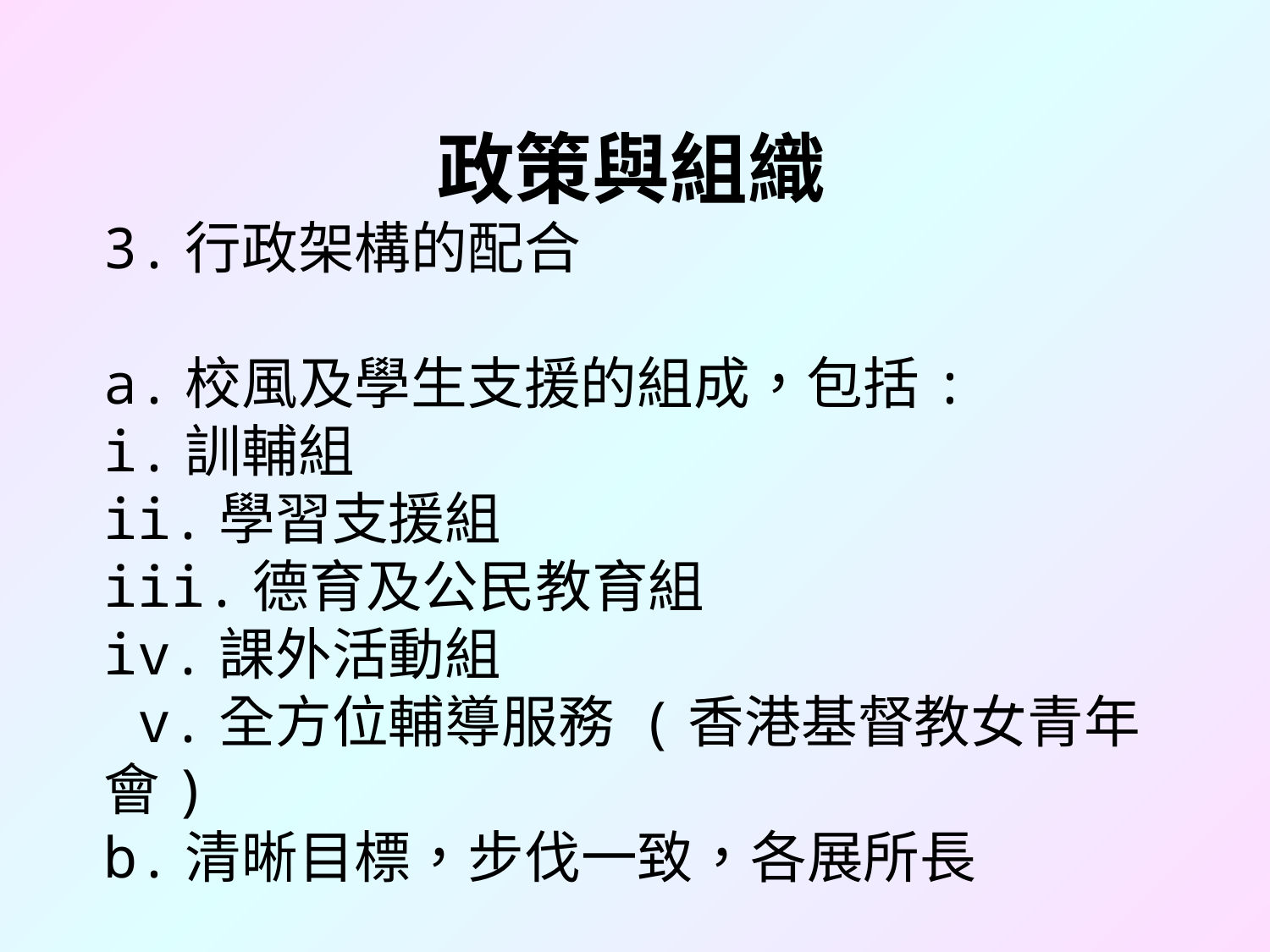

政策與組織

3.行政架構的配合

a.校風及學生支援的組成，包括:
i.訓輔組
ii.學習支援組
iii.德育及公民教育組
iv.課外活動組
 v.全方位輔導服務 (香港基督教女青年會)
b.清晰目標，步伐一致，各展所長